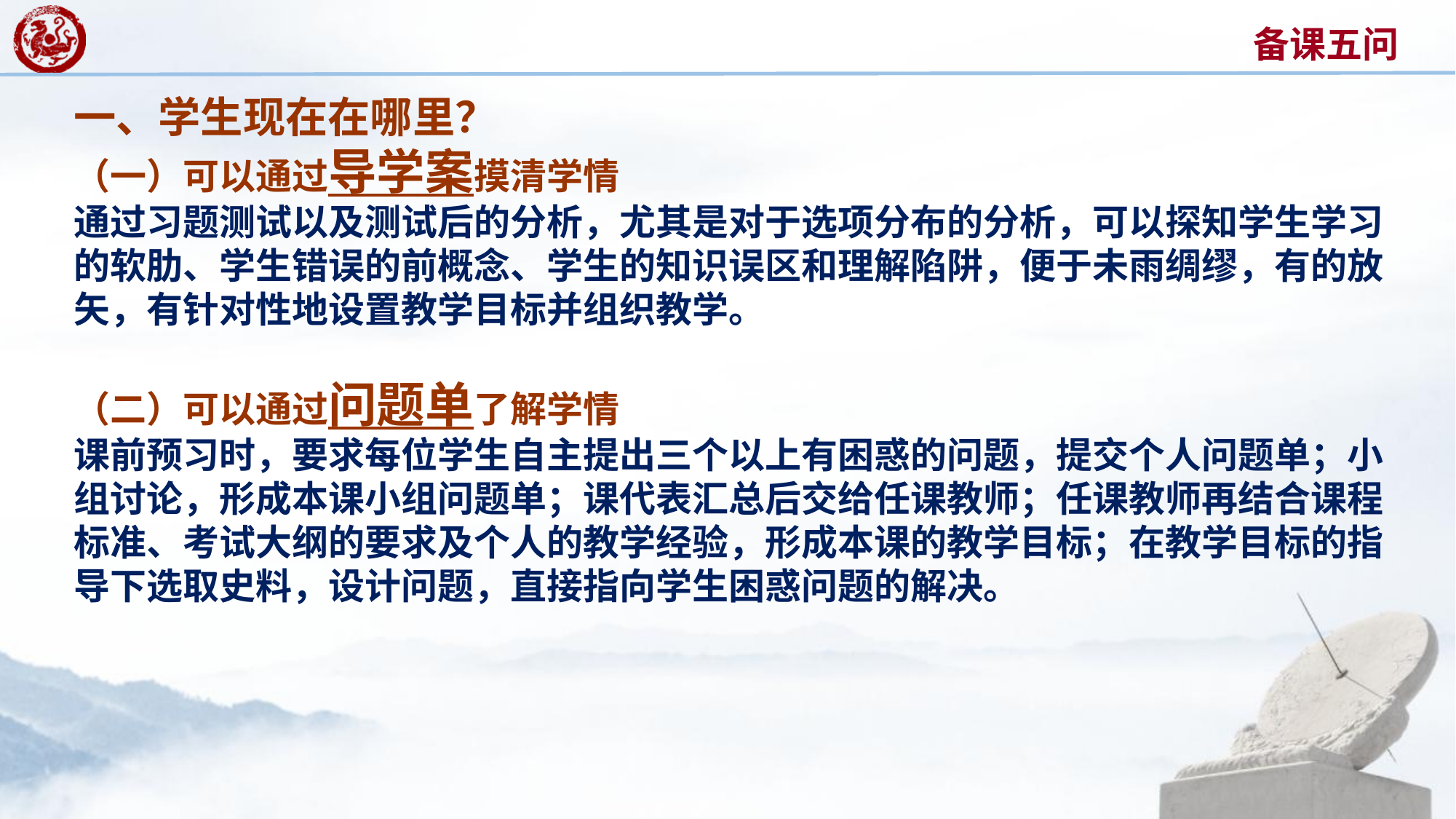

一、学生现在在哪里？
（一）可以通过导学案摸清学情
通过习题测试以及测试后的分析，尤其是对于选项分布的分析，可以探知学生学习的软肋、学生错误的前概念、学生的知识误区和理解陷阱，便于未雨绸缪，有的放矢，有针对性地设置教学目标并组织教学。

（二）可以通过问题单了解学情
课前预习时，要求每位学生自主提出三个以上有困惑的问题，提交个人问题单；小组讨论，形成本课小组问题单；课代表汇总后交给任课教师；任课教师再结合课程标准、考试大纲的要求及个人的教学经验，形成本课的教学目标；在教学目标的指导下选取史料，设计问题，直接指向学生困惑问题的解决。